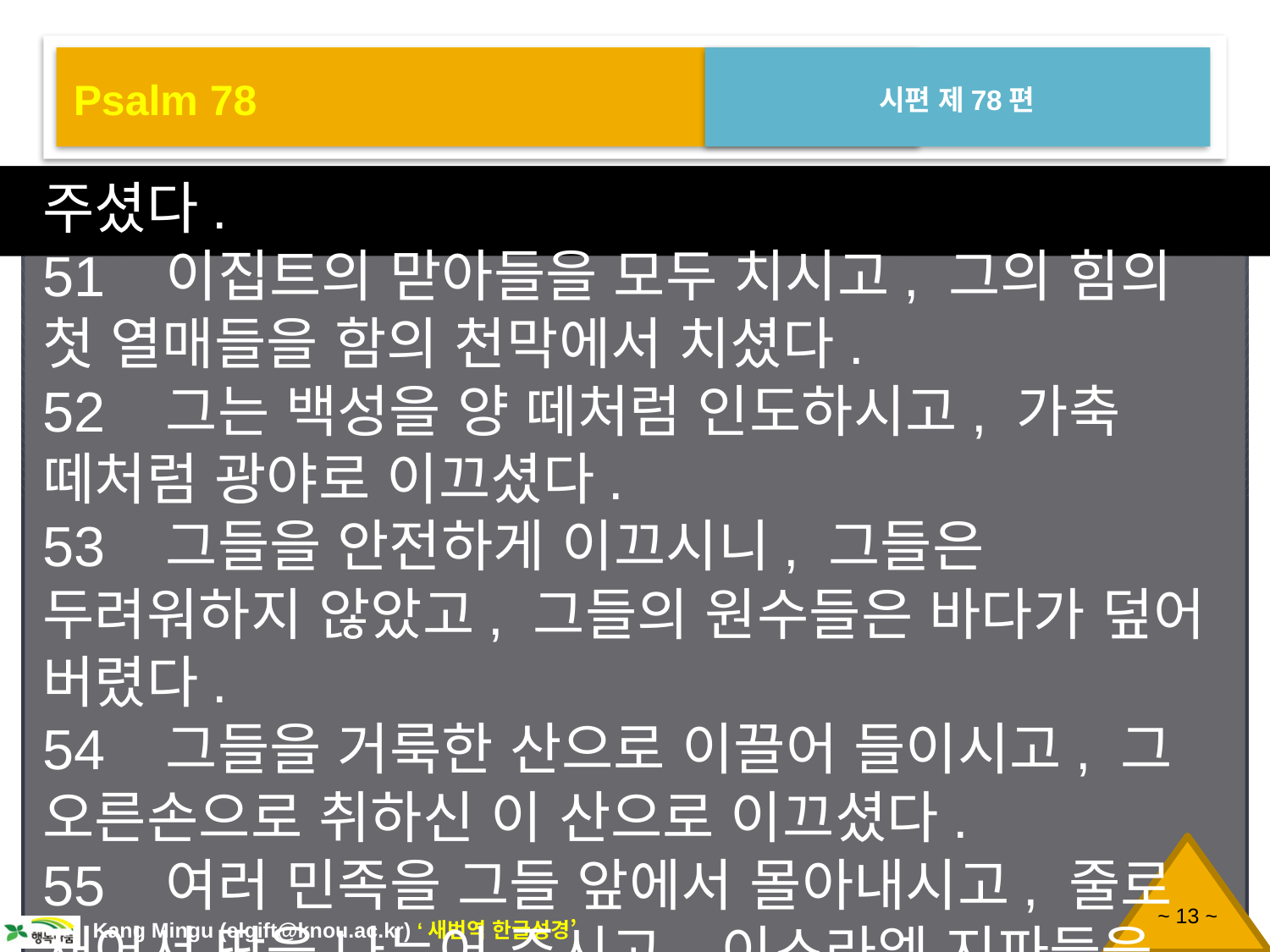

Psalm 78
시편 제78편
주셨다.
51   이집트의 맏아들을 모두 치시고, 그의 힘의 첫 열매들을 함의 천막에서 치셨다.
52   그는 백성을 양 떼처럼 인도하시고, 가축 떼처럼 광야로 이끄셨다.
53   그들을 안전하게 이끄시니, 그들은 두려워하지 않았고, 그들의 원수들은 바다가 덮어 버렸다.
54   그들을 거룩한 산으로 이끌어 들이시고, 그 오른손으로 취하신 이 산으로 이끄셨다.
55   여러 민족을 그들 앞에서 몰아내시고, 줄로 재어서 땅을 나누어 주시고, 이스라엘 지파들을